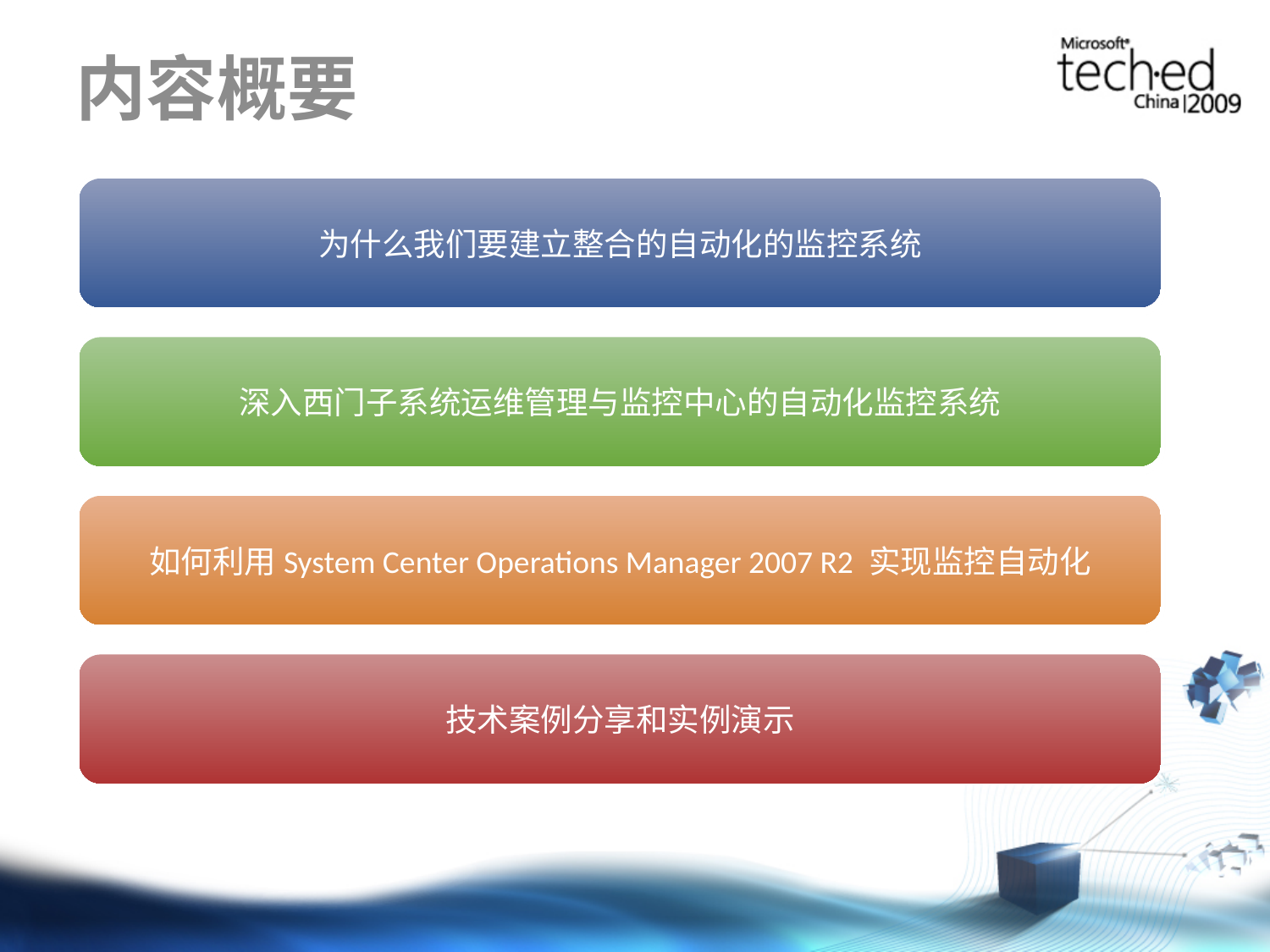

# 内容概要
为什么我们要建立整合的自动化的监控系统
深入西门子系统运维管理与监控中心的自动化监控系统
如何利用System Center Operations Manager 2007 R2 实现监控自动化
技术案例分享和实例演示